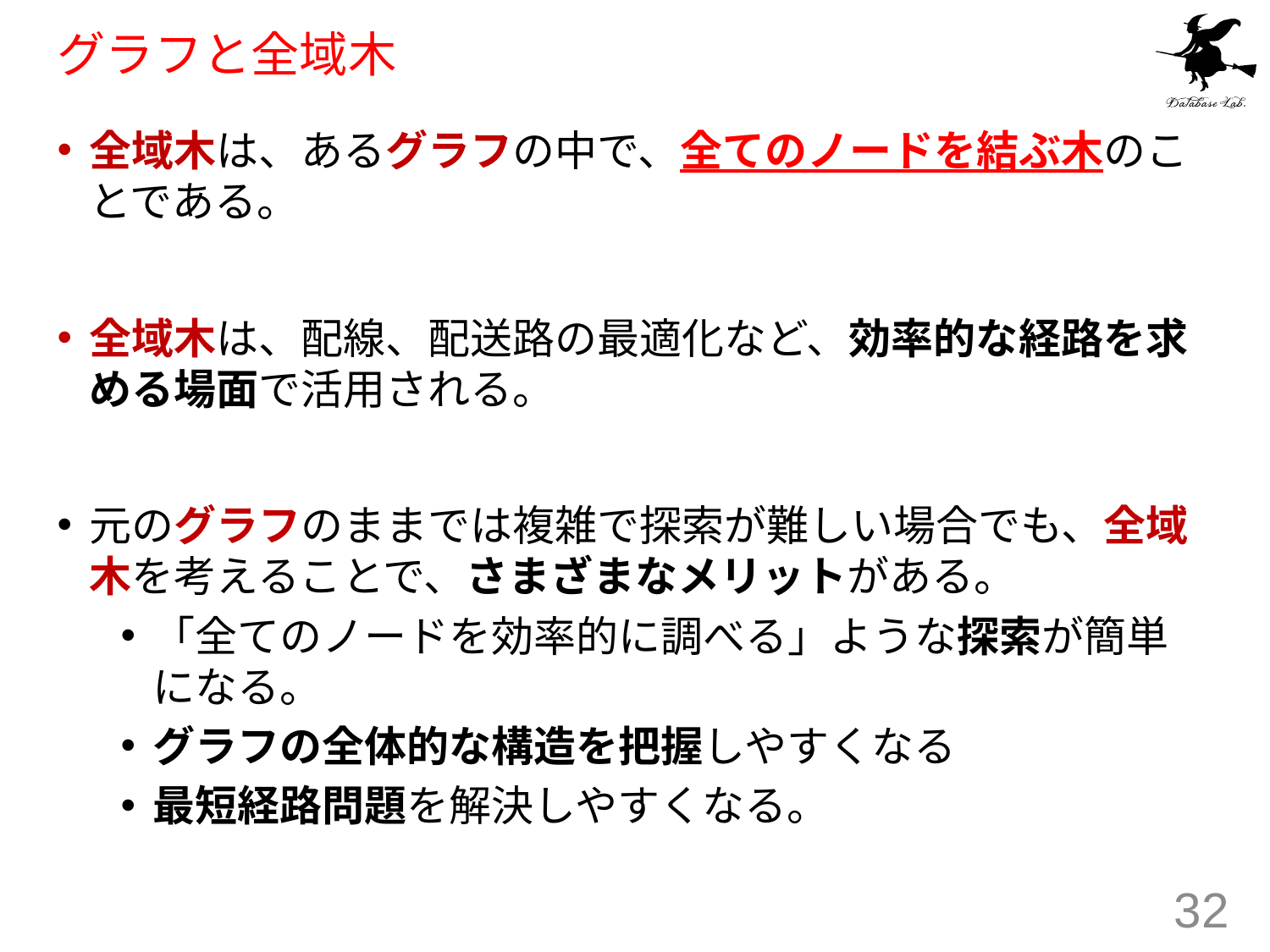

# グラフと全域木
全域木は、あるグラフの中で、全てのノードを結ぶ木のことである。

全域木は、配線、配送路の最適化など、効率的な経路を求める場面で活用される。

元のグラフのままでは複雑で探索が難しい場合でも、全域木を考えることで、さまざまなメリットがある。
「全てのノードを効率的に調べる」ような探索が簡単になる。
グラフの全体的な構造を把握しやすくなる
最短経路問題を解決しやすくなる。

32